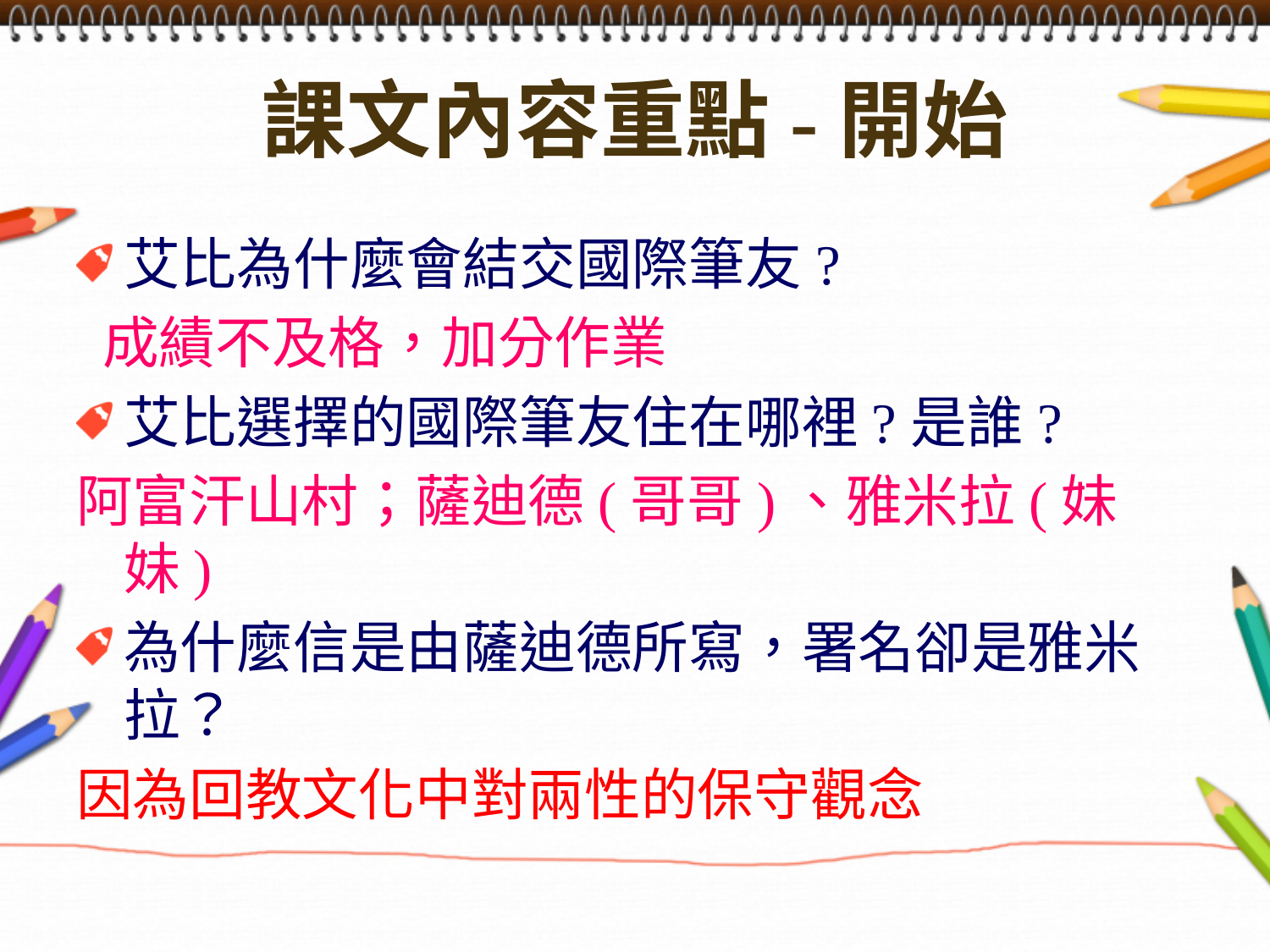

# 課文內容重點-開始
艾比為什麼會結交國際筆友?
 成績不及格，加分作業
艾比選擇的國際筆友住在哪裡?是誰?
阿富汗山村；薩迪德(哥哥)、雅米拉(妹妹)
為什麼信是由薩迪德所寫，署名卻是雅米拉？
因為回教文化中對兩性的保守觀念